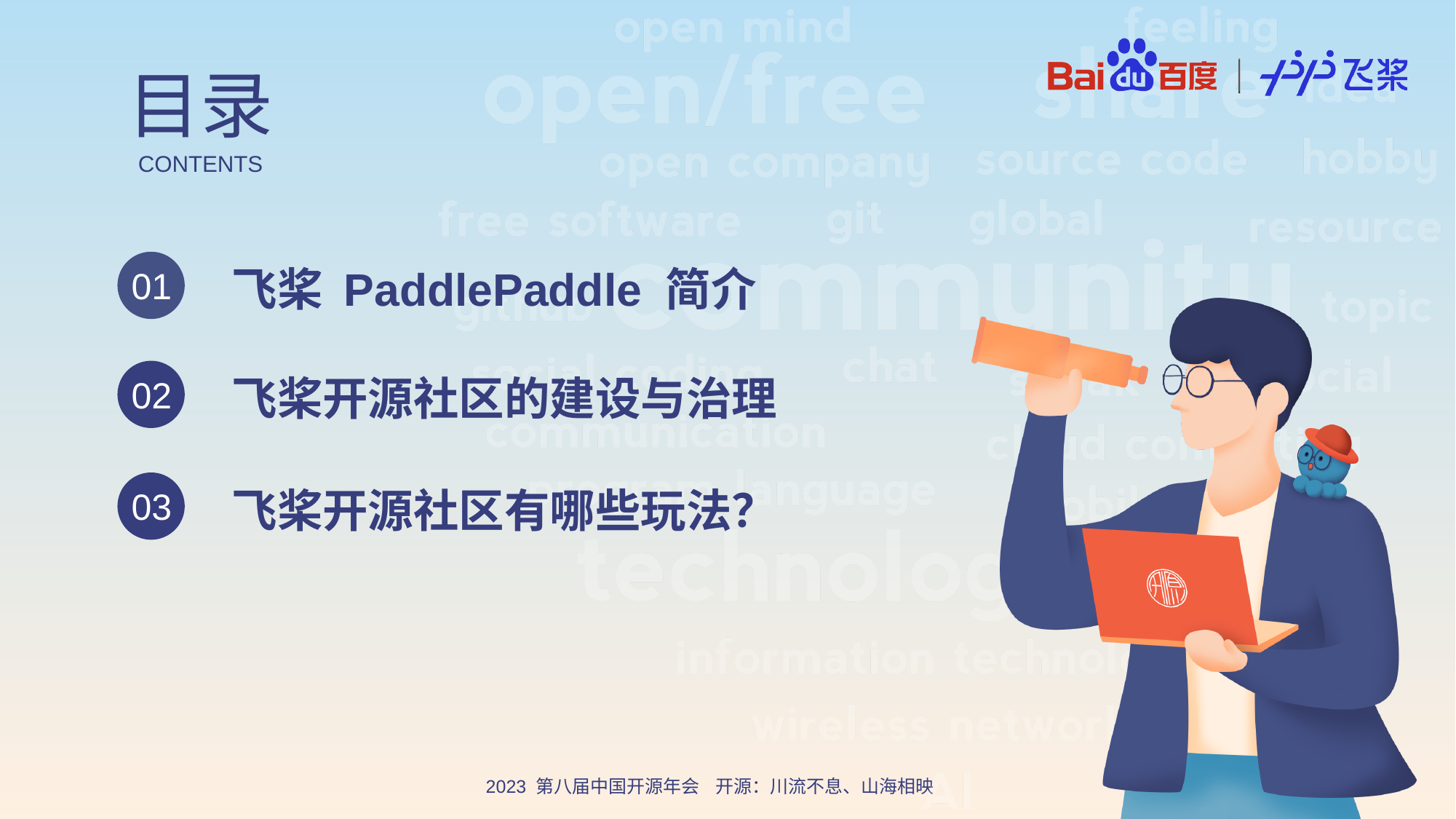

目录
CONTENTS

飞桨 PaddlePaddle 简介
01

飞桨开源社区的建设与治理
02

飞桨开源社区有哪些玩法？
03